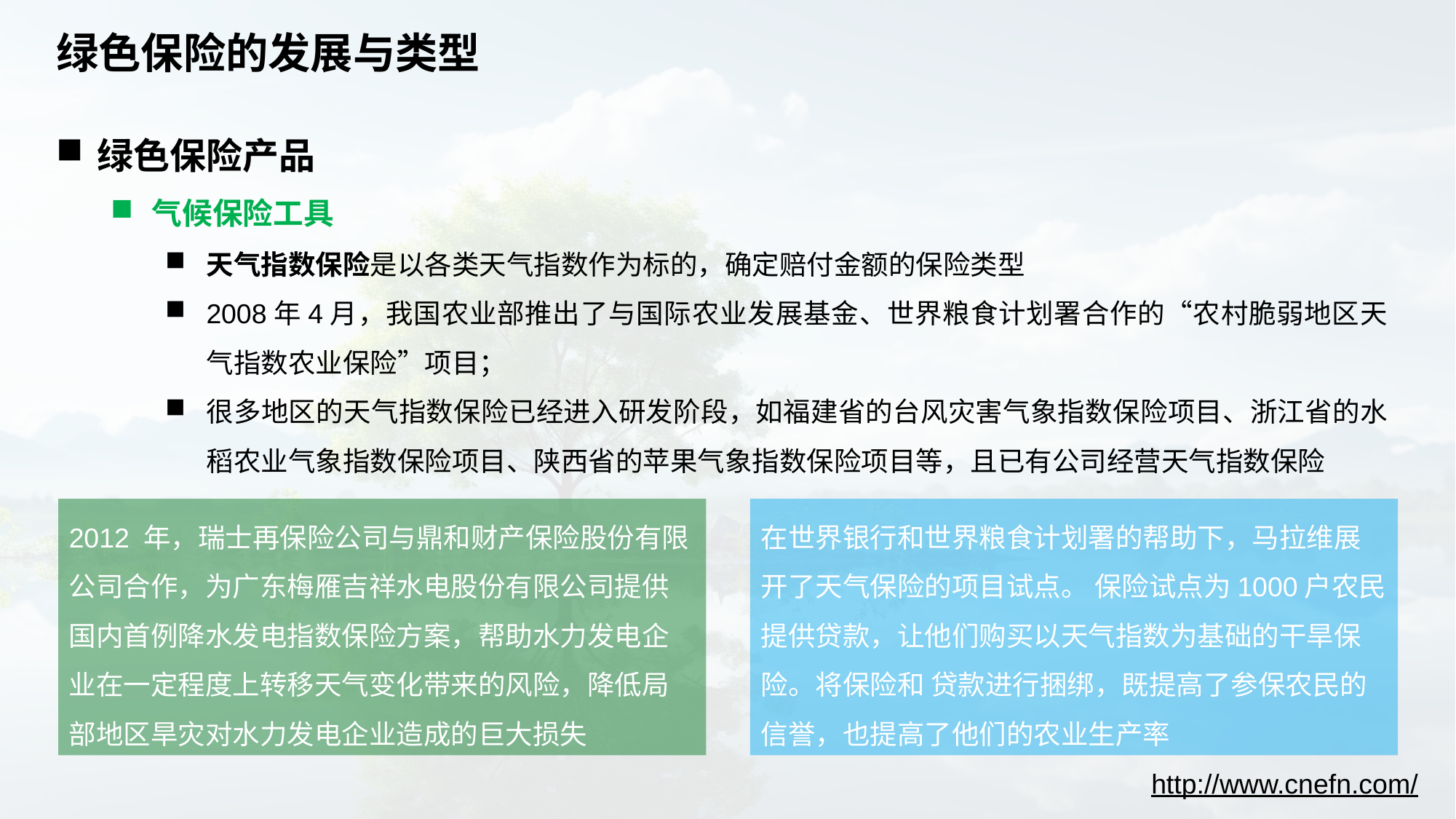

# 绿色保险的发展与类型
绿色保险产品
气候保险工具
天气指数保险是以各类天气指数作为标的，确定赔付金额的保险类型
2008年4月，我国农业部推出了与国际农业发展基金、世界粮食计划署合作的“农村脆弱地区天气指数农业保险”项目；
很多地区的天气指数保险已经进入研发阶段，如福建省的台风灾害气象指数保险项目、浙江省的水稻农业气象指数保险项目、陕西省的苹果气象指数保险项目等，且已有公司经营天气指数保险
2012 年，瑞士再保险公司与鼎和财产保险股份有限公司合作，为广东梅雁吉祥水电股份有限公司提供国内首例降水发电指数保险方案，帮助水力发电企业在一定程度上转移天气变化带来的风险，降低局部地区旱灾对水力发电企业造成的巨大损失
在世界银行和世界粮食计划署的帮助下，马拉维展开了天气保险的项目试点。 保险试点为1000户农民提供贷款，让他们购买以天气指数为基础的干旱保险。将保险和 贷款进行捆绑，既提高了参保农民的信誉，也提高了他们的农业生产率